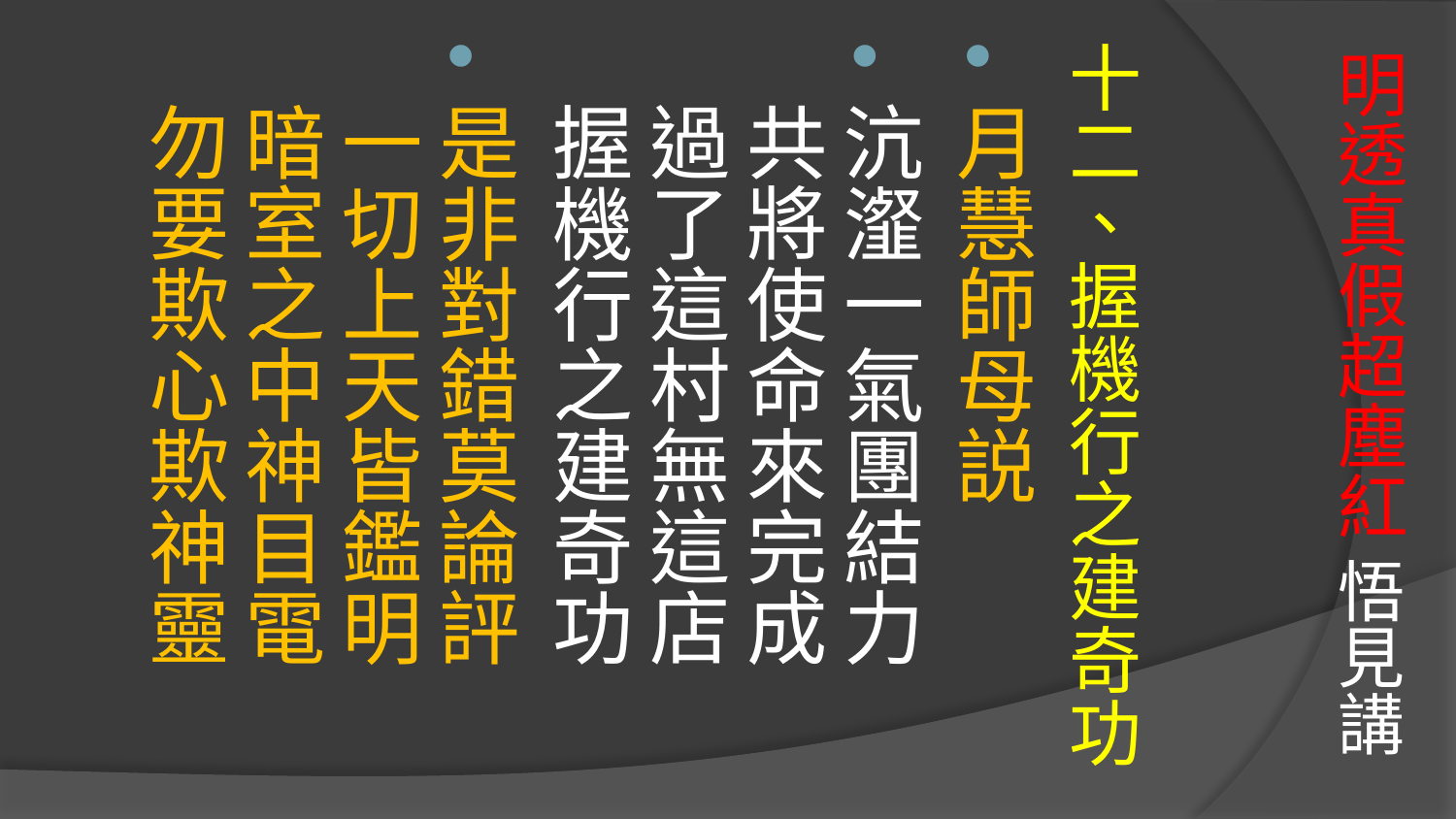

# 明透真假超塵紅 悟見講
十二、握機行之建奇功
月慧師母説
沆瀣一氣團結力　共將使命來完成
過了這村無這店　握機行之建奇功
是非對錯莫論評　一切上天皆鑑明
暗室之中神目電　勿要欺心欺神靈